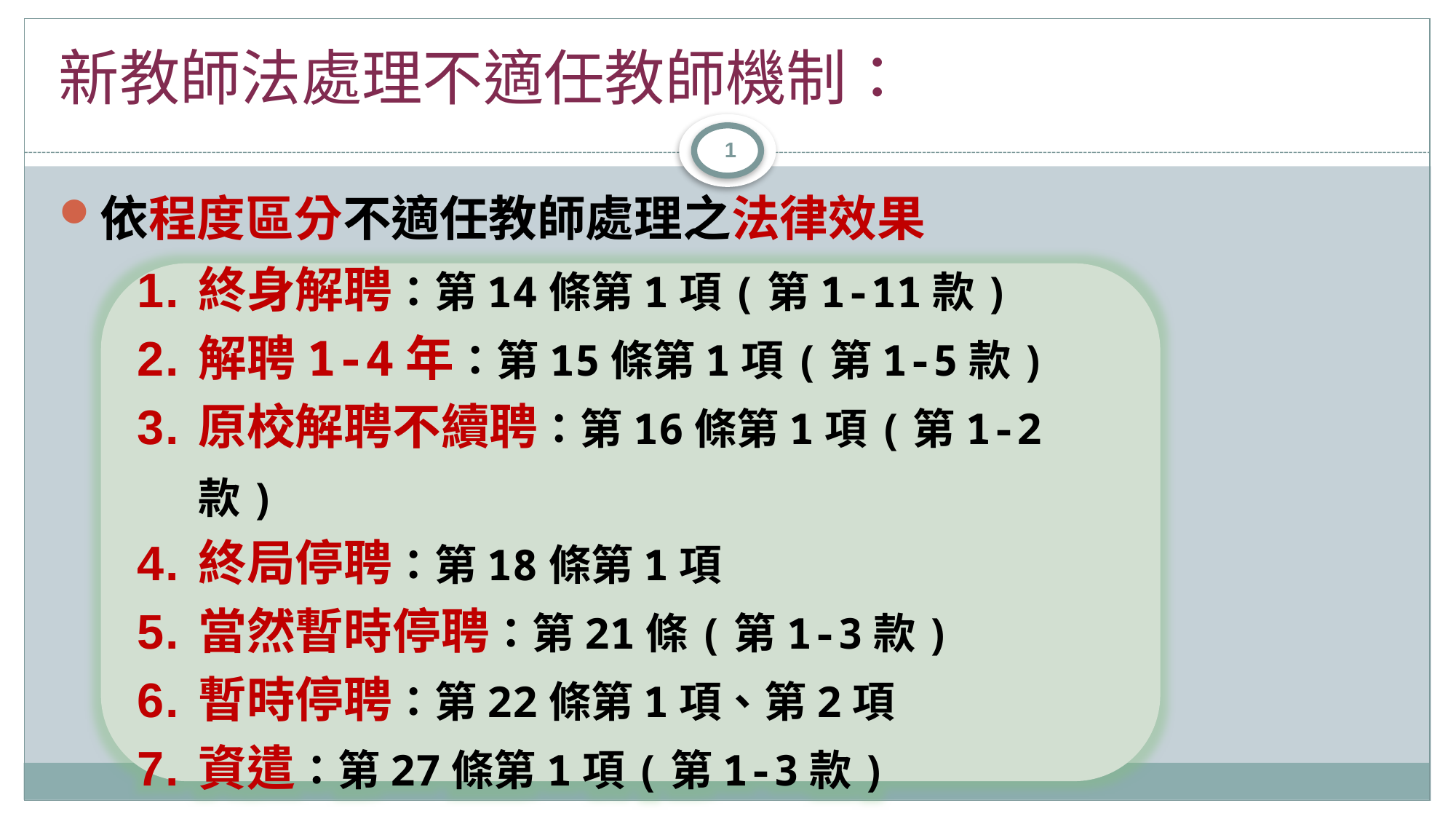

# 新教師法處理不適任教師機制：
1
依程度區分不適任教師處理之法律效果
終身解聘：第14條第1項(第1-11款)
解聘1-4年：第15條第1項(第1-5款)
原校解聘不續聘：第16條第1項(第1-2款)
終局停聘：第18條第1項
當然暫時停聘：第21條(第1-3款)
暫時停聘：第22條第1項、第2項
資遣：第27條第1項(第1-3款)